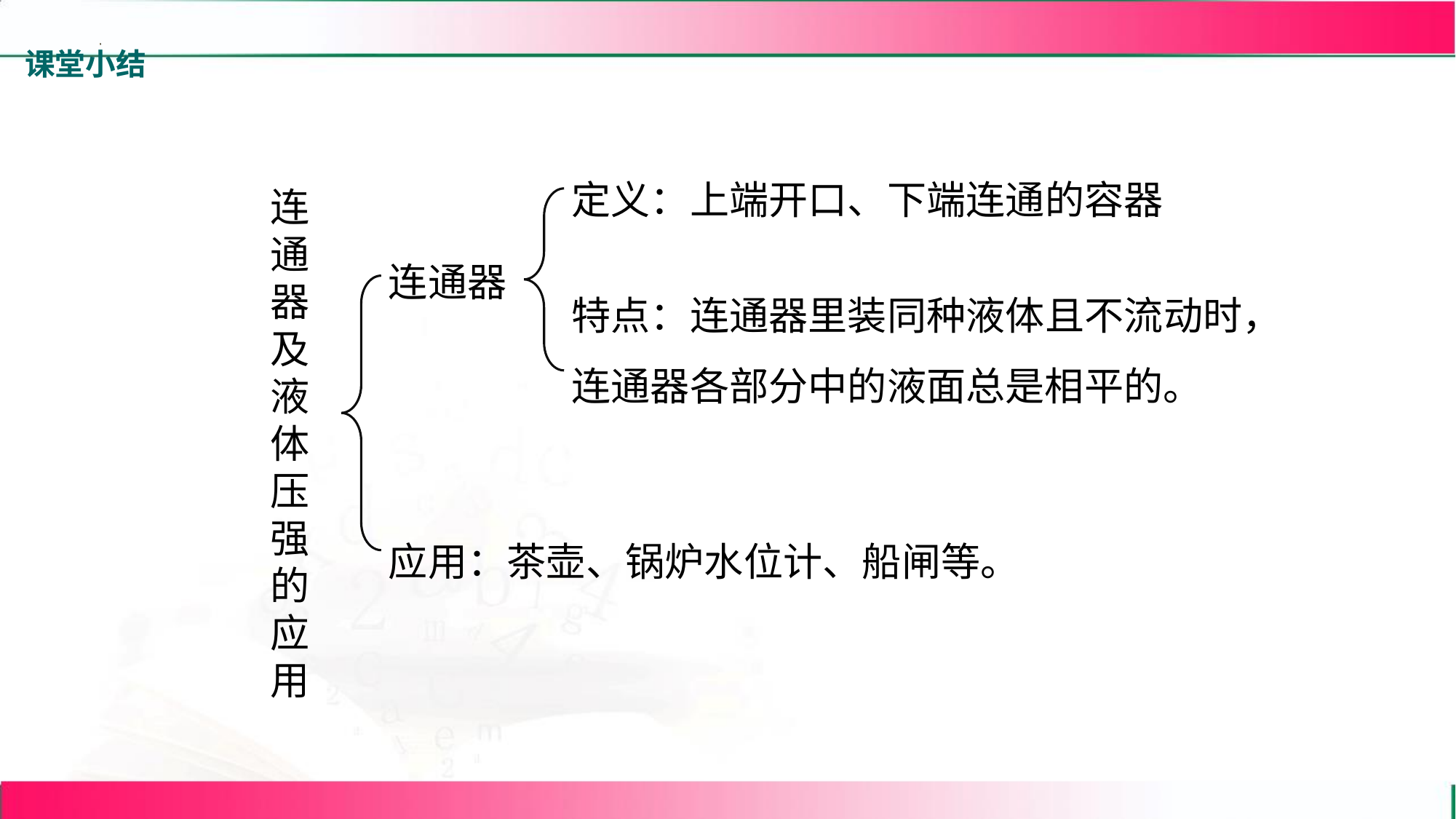

课堂小结
定义：上端开口、下端连通的容器
连通器及液体压强的应用

连通器
特点：连通器里装同种液体且不流动时，连通器各部分中的液面总是相平的。

应用：茶壶、锅炉水位计、船闸等。